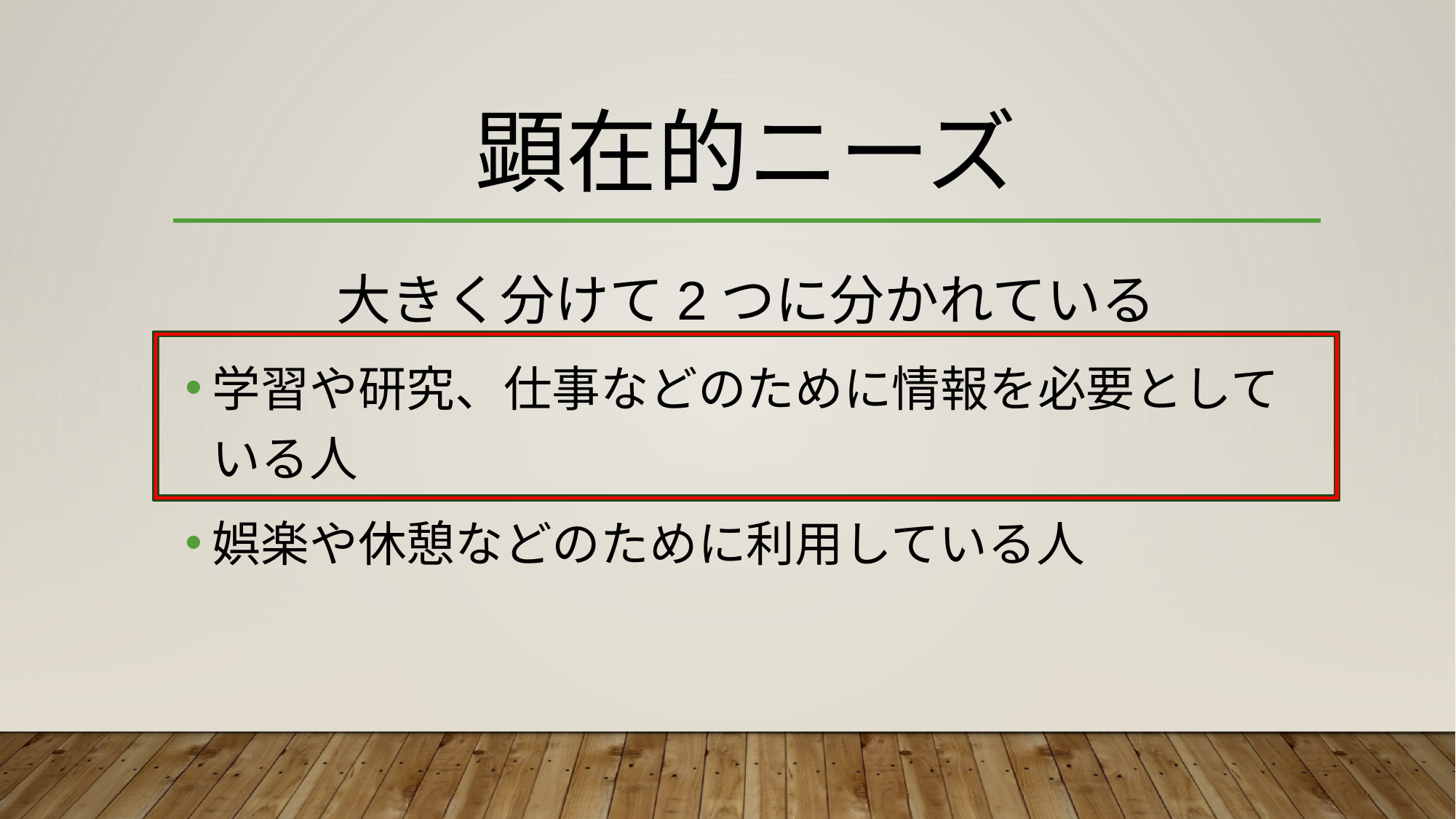

# 顕在的ニーズ

大きく分けて2つに分かれている
学習や研究、仕事などのために情報を必要としている人
娯楽や休憩などのために利用している人